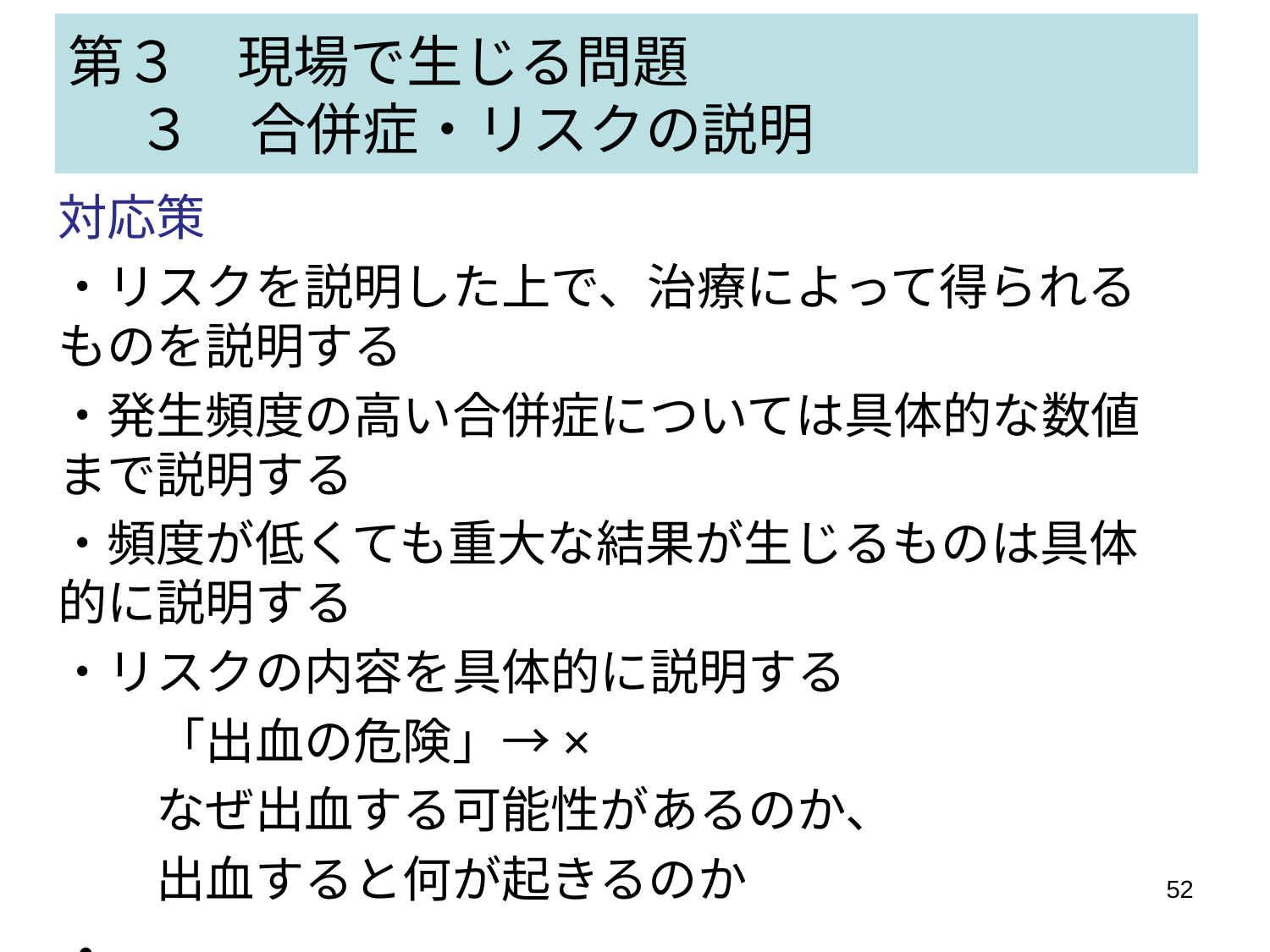

# 第３　現場で生じる問題 　 ３　合併症・リスクの説明
対応策
・リスクを説明した上で、治療によって得られるものを説明する
・発生頻度の高い合併症については具体的な数値まで説明する
・頻度が低くても重大な結果が生じるものは具体的に説明する
・リスクの内容を具体的に説明する
　　「出血の危険」→×
　　なぜ出血する可能性があるのか、
　　出血すると何が起きるのか
・

52